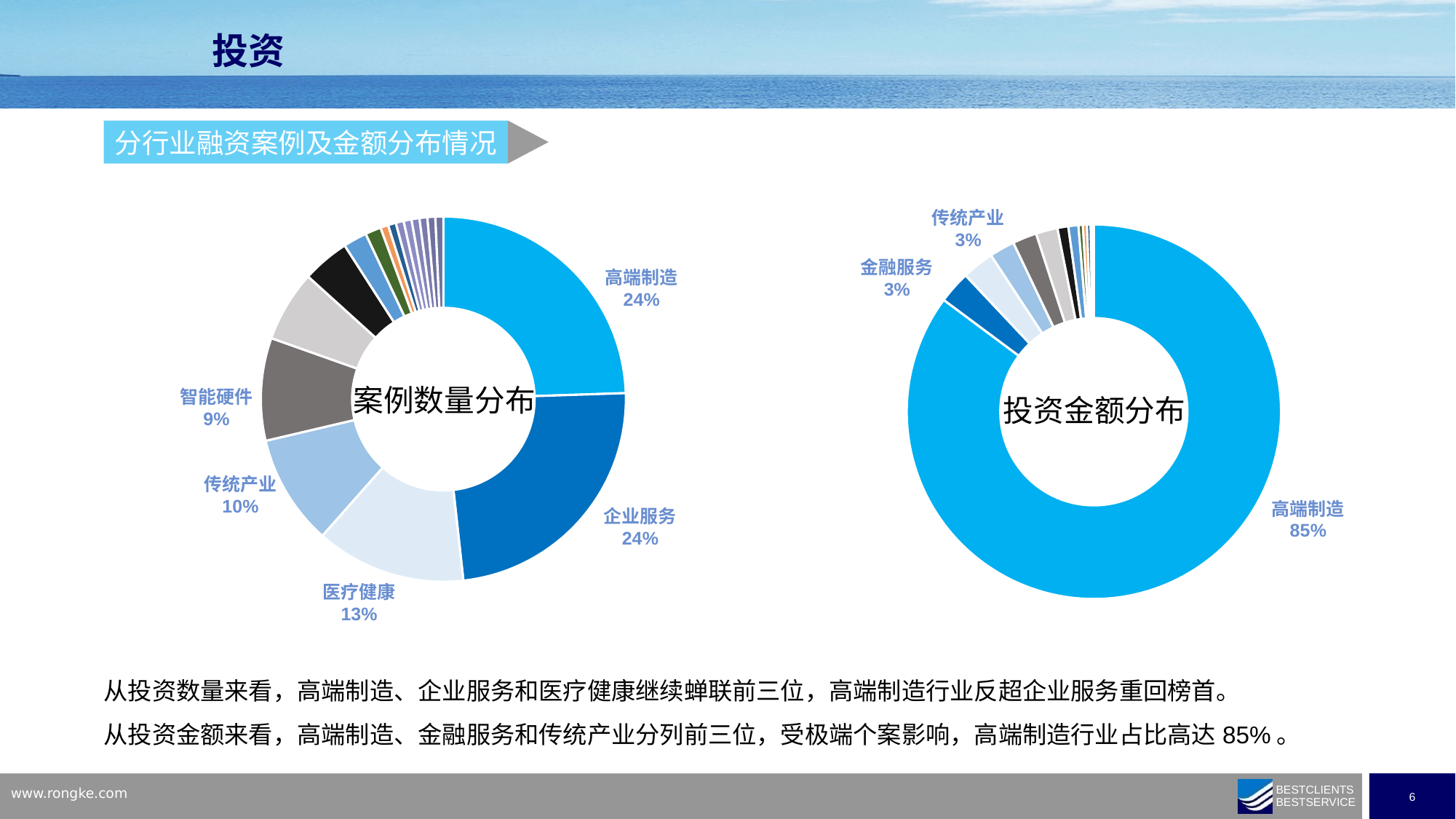

### Chart

| Category |  |
|---|---|
| 高端制造 | 35.0 |
| 企业服务 | 34.0 |
| 医疗健康 | 19.0 |
| 传统产业 | 14.0 |
| 智能硬件 | 13.0 |
| 汽车交通 | 9.0 |
| 本地生活 | 6.0 |
| 电子商务 | 3.0 |
| 文化传媒 | 2.0 |
| 房产服务 | 1.0 |
| 工具软件 | 1.0 |
| 互联网及电信服务 | 1.0 |
| 教育培训 | 1.0 |
| 金融服务 | 1.0 |
| 农业 | 1.0 |
| 物流 | 1.0 |
| 游戏 | 1.0 |

### Chart

| Category |
|---|
投资

### Chart

| Category |
|---|

### Chart

| Category | 求和项:融资金额2 |
|---|---|
| 高端制造 | 647.56 |
| 金融服务 | 21.24 |
| 传统产业 | 20.95 |
| 企业服务 | 16.602 |
| 智能硬件 | 15.86 |
| 医疗健康 | 14.23 |
| 汽车交通 | 7.116 |
| 电子商务 | 6.6 |
| 游戏 | 2.9 |
| 农业 | 2.6 |
| 本地生活 | 2.45 |
| 物流 | 1.65 |
| 教育培训 | 0.3 |
| 互联网及电信服务 | 0.08 |
| 文化传媒 | 0.05 |
| 房产服务 | 0.0 |
| 工具软件 | 0.0 |

### Chart

| Category |
|---|
分行业融资案例及金额分布情况

案例数量分布
投资金额分布
从投资数量来看，高端制造、企业服务和医疗健康继续蝉联前三位，高端制造行业反超企业服务重回榜首。
从投资金额来看，高端制造、金融服务和传统产业分列前三位，受极端个案影响，高端制造行业占比高达85%。